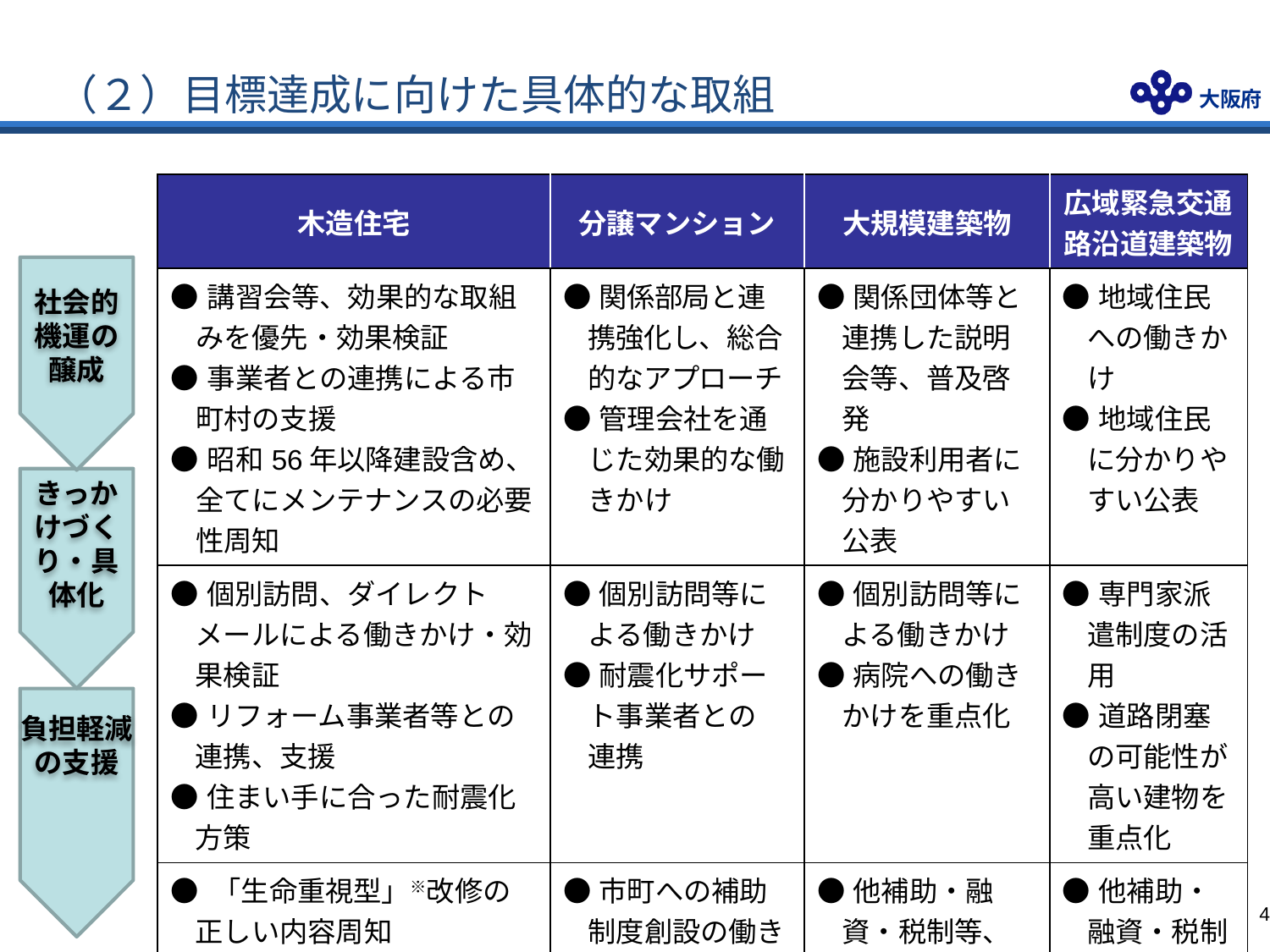

# （２）目標達成に向けた具体的な取組
| 木造住宅 | 分譲マンション | 大規模建築物 | 広域緊急交通路沿道建築物 |
| --- | --- | --- | --- |
| ●講習会等、効果的な取組みを優先・効果検証 ●事業者との連携による市町村の支援 ●昭和56年以降建設含め、全てにメンテナンスの必要性周知 | ●関係部局と連携強化し、総合的なアプローチ ●管理会社を通じた効果的な働きかけ | ●関係団体等と連携した説明会等、普及啓発 ●施設利用者に分かりやすい公表 | ●地域住民への働きかけ ●地域住民に分かりやすい公表 |
| ●個別訪問、ダイレクトメールによる働きかけ・効果検証 ●リフォーム事業者等との連携、支援 ●住まい手に合った耐震化方策 | ●個別訪問等による働きかけ ●耐震化サポート事業者との　連携 | ●個別訪問等による働きかけ ●病院への働きかけを重点化 | ●専門家派遣制度の活用 ●道路閉塞の可能性が高い建物を重点化 |
| ● 「生命重視型」※改修の正しい内容周知 　※倒壊の可能性は残るが少しでもリスクを減らす改修 ●他補助・融資・税制等、所有者の負担意識軽減 ●新たな施策の調査研究 | ●市町への補助制度創設の働きかけ ●広域緊急交通路沿道の分譲マンションでのモデルづくり | ●他補助・融資・税制等、必要な情報の一括周知 | ●他補助・融資・税制等、必要な情報の一括周知 ●ブロック塀等への支援 |
社会的機運の醸成

きっかけづくり・具体化

負担軽減の支援

4